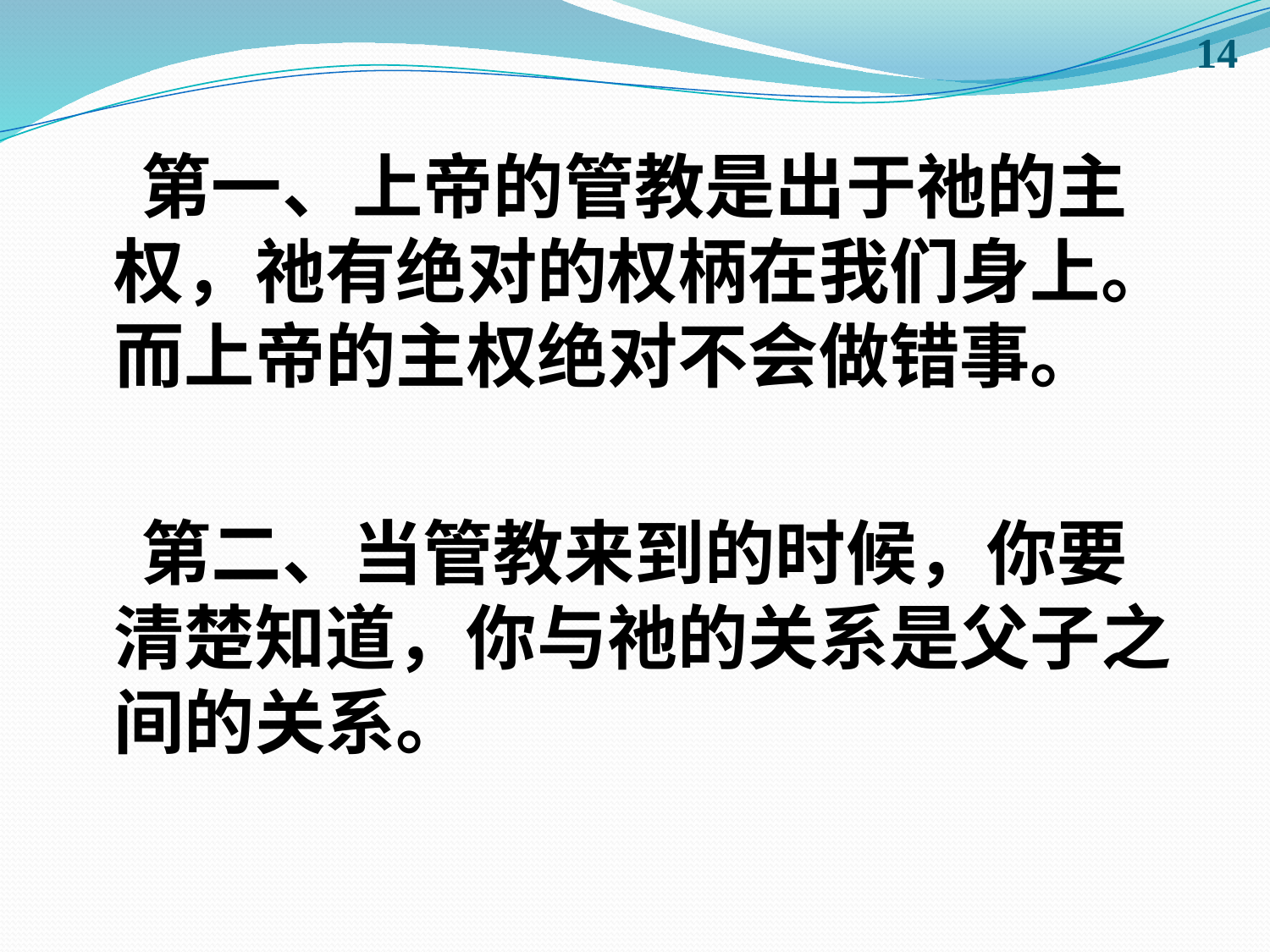

14
   第一、上帝的管教是出于祂的主权，祂有绝对的权柄在我们身上。而上帝的主权绝对不会做错事。

   第二、当管教来到的时候，你要清楚知道，你与祂的关系是父子之间的关系。